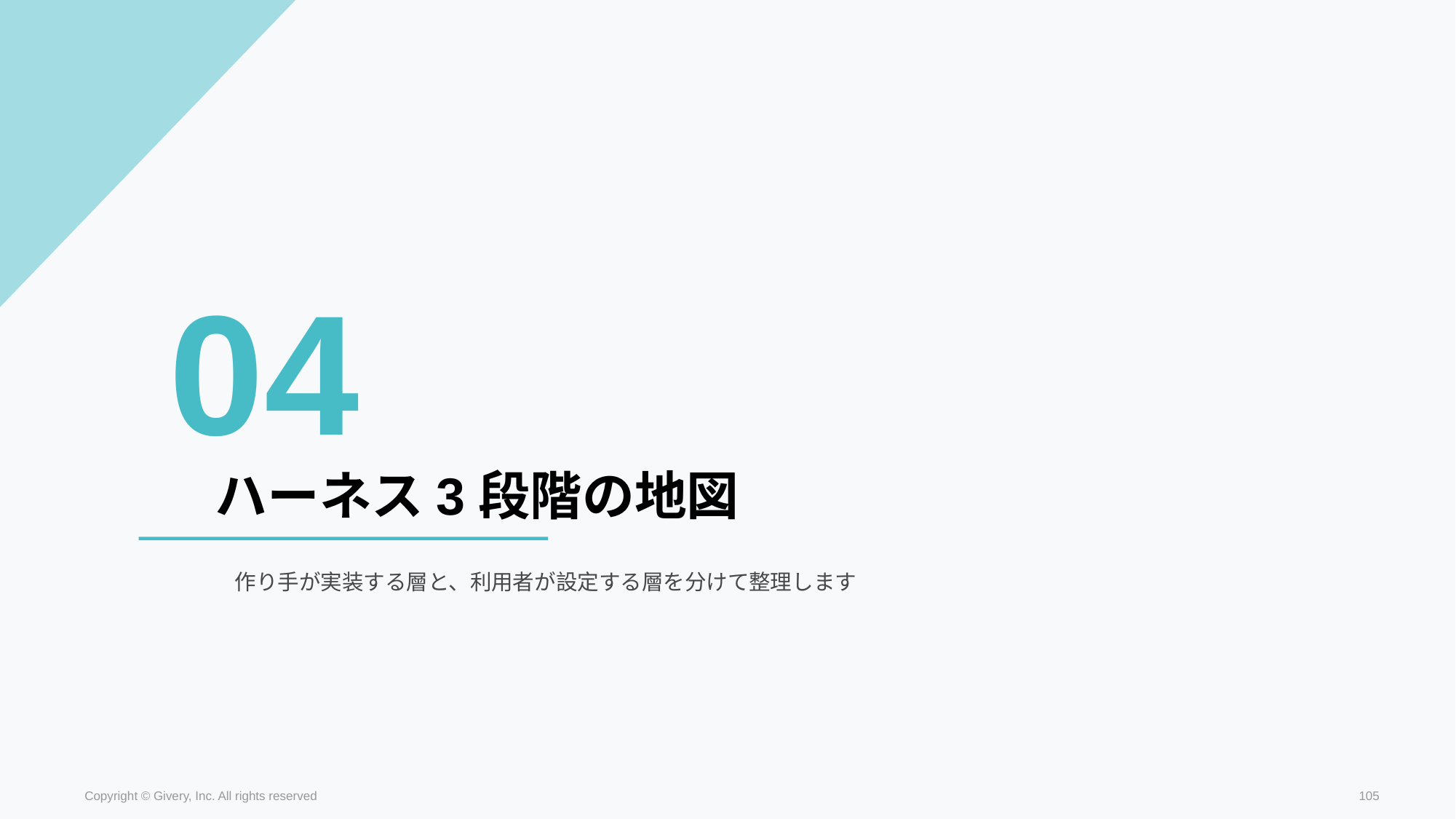

04
ハーネス3段階の地図

作り手が実装する層と、利用者が設定する層を分けて整理します
Copyright © Givery, Inc. All rights reserved
105